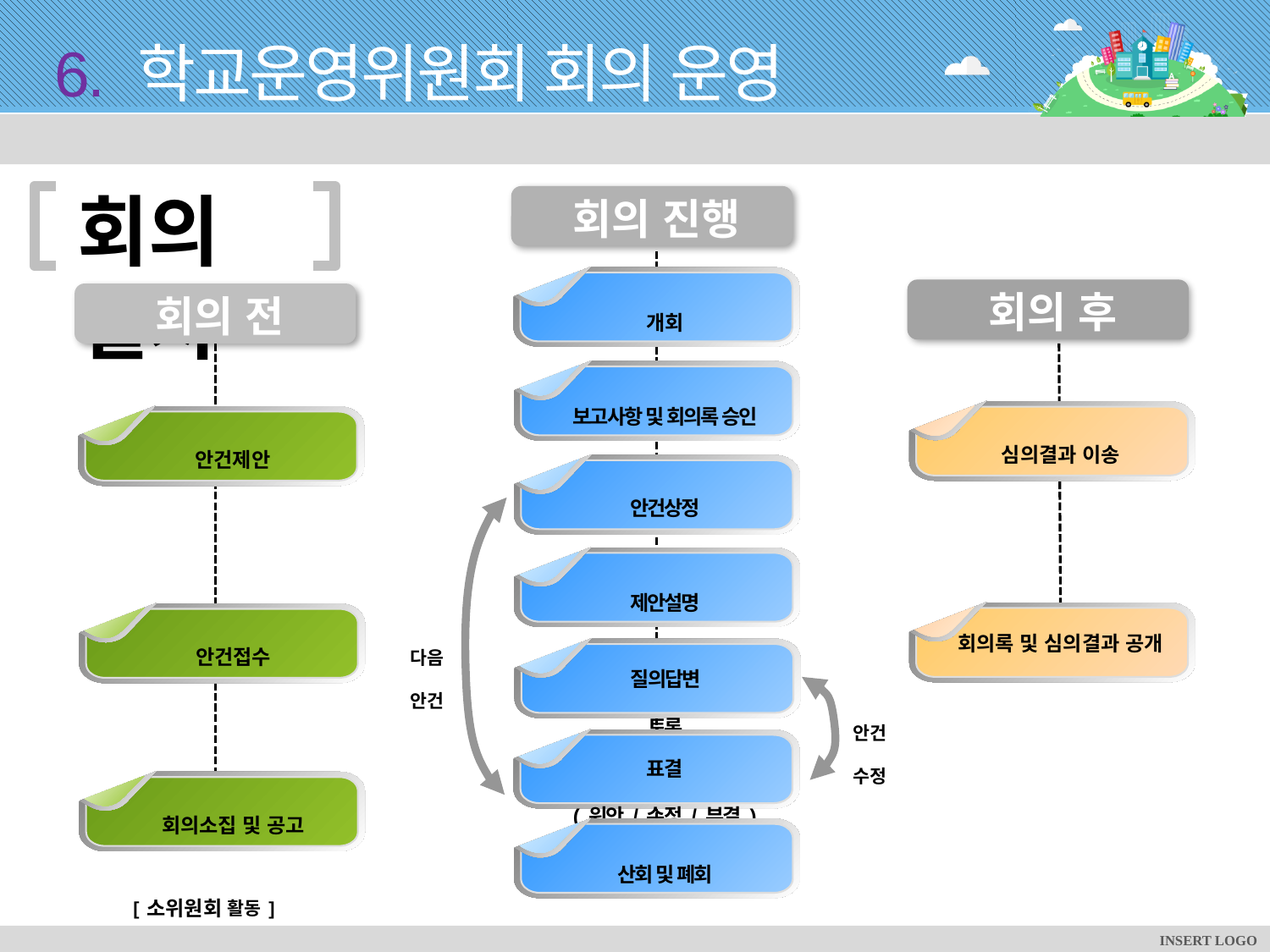

# 6. 학교운영위원회 회의 운영
회의 절차

회의 진행

개회

보고사항 및 회의록 승인

안건상정

제안설명
질의답변
토론

표결
(워안/수정/부결)

산회 및 폐회

회의 후

회의 전

심의결과 이송

안건제안
회의록 및 심의결과 공개

안건접수
다음 안건

안건 수정

회의소집 및 공고
[소위원회 활동]